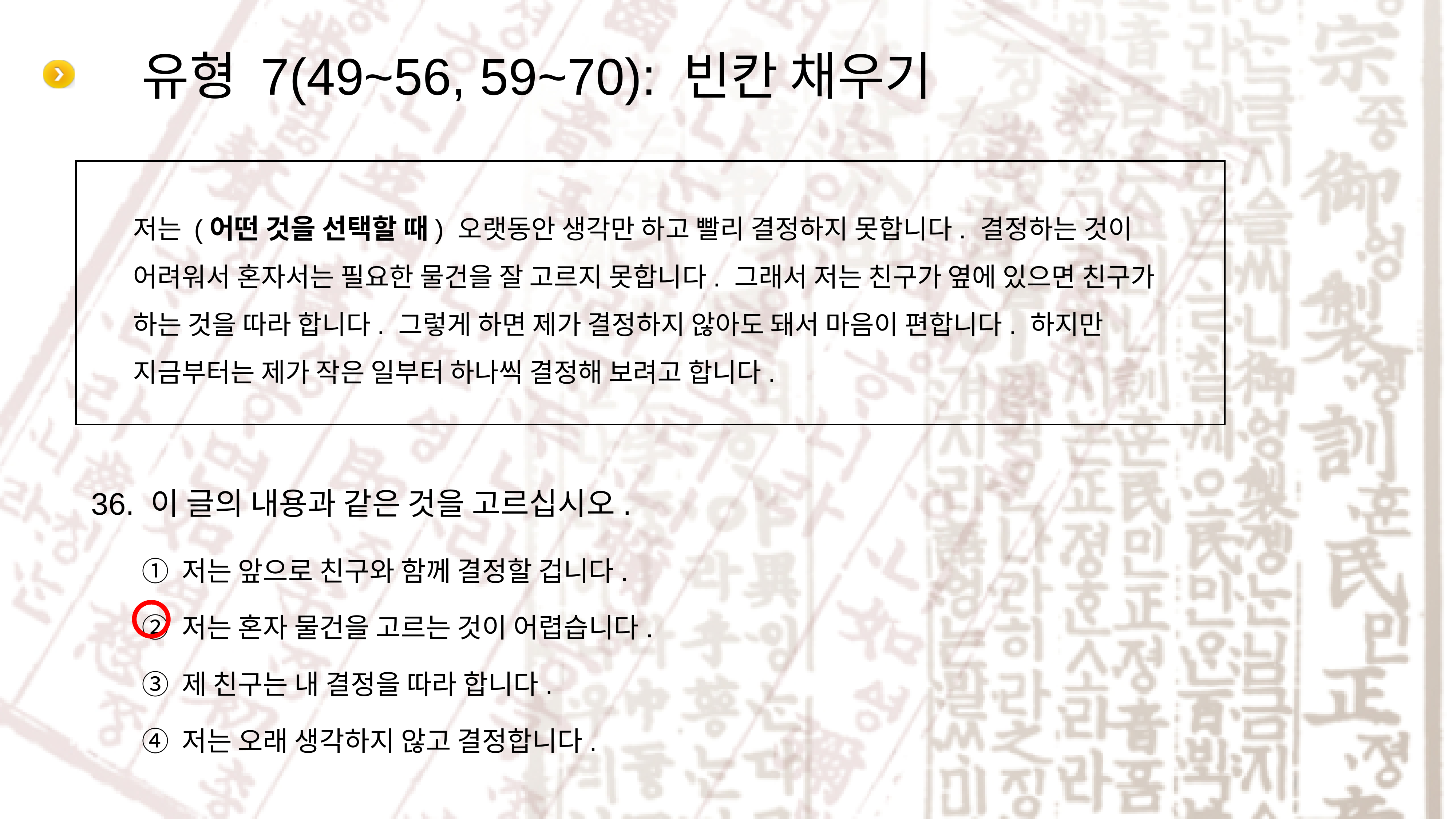

# 유형 7(49~56, 59~70): 빈칸 채우기
저는 (어떤 것을 선택할 때) 오랫동안 생각만 하고 빨리 결정하지 못합니다. 결정하는 것이 어려워서 혼자서는 필요한 물건을 잘 고르지 못합니다. 그래서 저는 친구가 옆에 있으면 친구가 하는 것을 따라 합니다. 그렇게 하면 제가 결정하지 않아도 돼서 마음이 편합니다. 하지만 지금부터는 제가 작은 일부터 하나씩 결정해 보려고 합니다.

36. 이 글의 내용과 같은 것을 고르십시오.
① 저는 앞으로 친구와 함께 결정할 겁니다.
② 저는 혼자 물건을 고르는 것이 어렵습니다.
③ 제 친구는 내 결정을 따라 합니다.
④ 저는 오래 생각하지 않고 결정합니다.